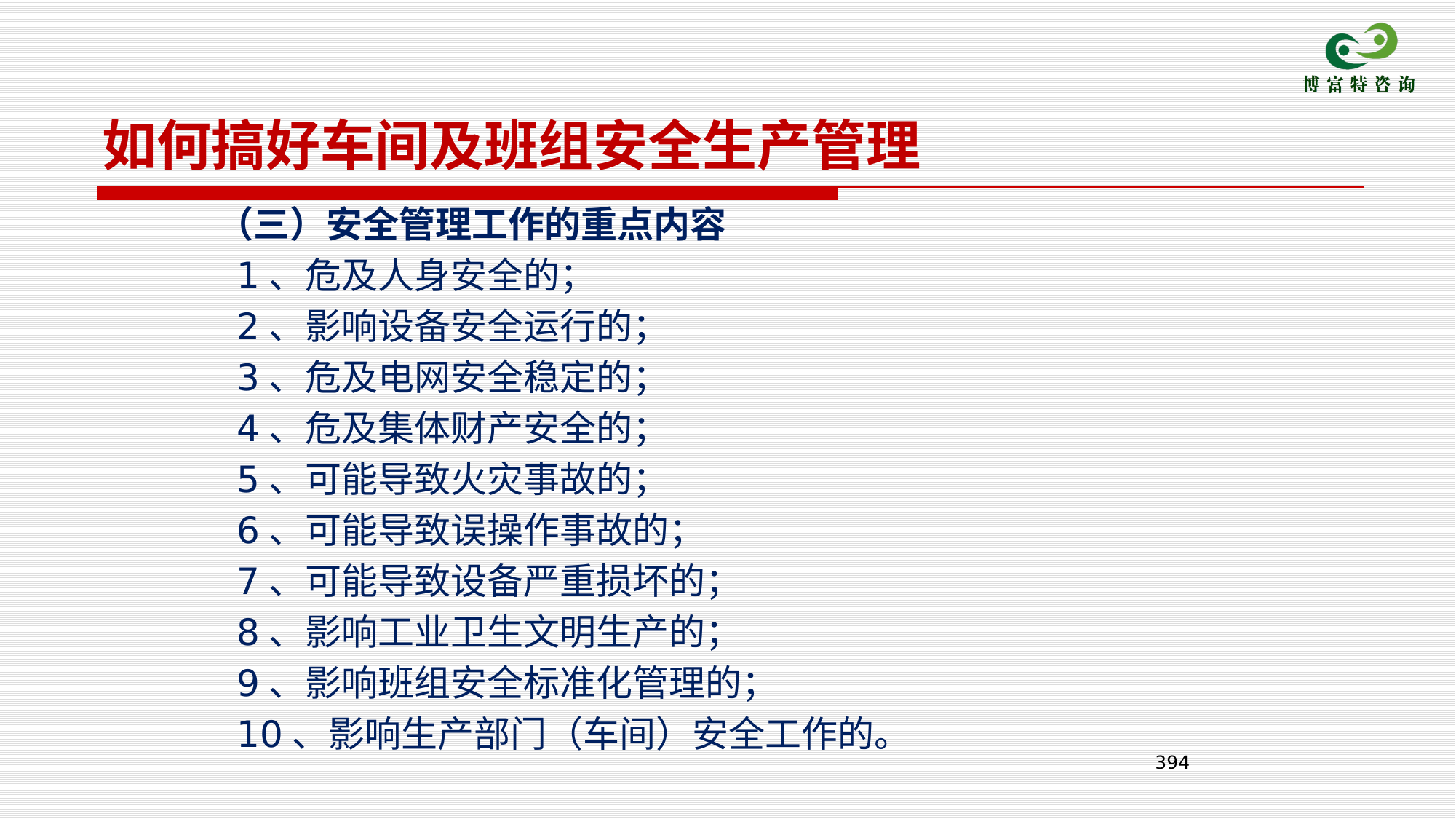

如何搞好车间及班组安全生产管理
     （三）安全管理工作的重点内容
      1、危及人身安全的；
      2、影响设备安全运行的；
      3、危及电网安全稳定的；
      4、危及集体财产安全的；
      5、可能导致火灾事故的；
      6、可能导致误操作事故的；
      7、可能导致设备严重损坏的；
      8、影响工业卫生文明生产的；
      9、影响班组安全标准化管理的；
      10、影响生产部门（车间）安全工作的。

394